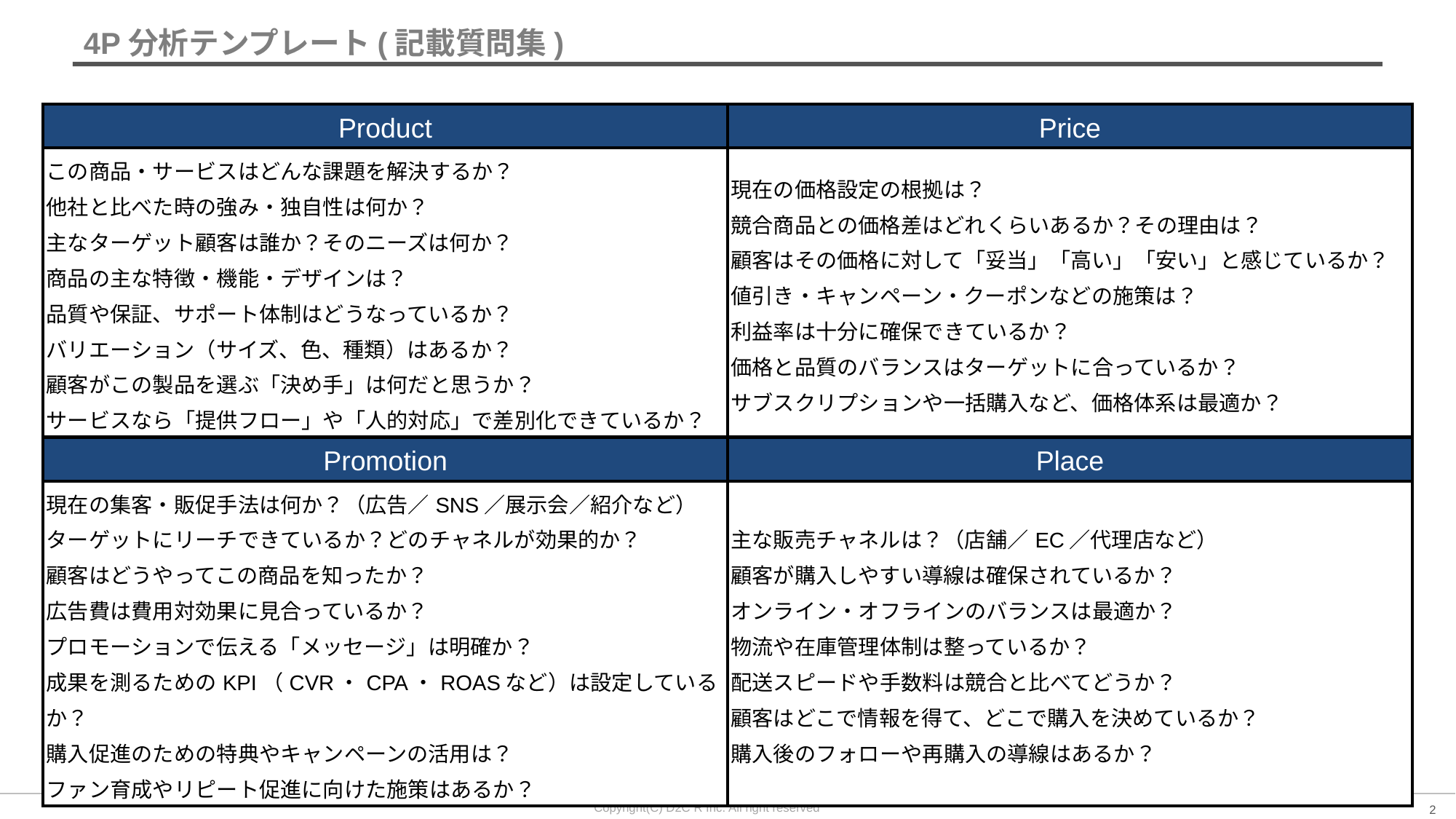

# 4P分析テンプレート(記載質問集)
| Product | Price |
| --- | --- |
| この商品・サービスはどんな課題を解決するか？ 他社と比べた時の強み・独自性は何か？ 主なターゲット顧客は誰か？そのニーズは何か？ 商品の主な特徴・機能・デザインは？ 品質や保証、サポート体制はどうなっているか？ バリエーション（サイズ、色、種類）はあるか？ 顧客がこの製品を選ぶ「決め手」は何だと思うか？ サービスなら「提供フロー」や「人的対応」で差別化できているか？ | 現在の価格設定の根拠は？ 競合商品との価格差はどれくらいあるか？その理由は？ 顧客はその価格に対して「妥当」「高い」「安い」と感じているか？ 値引き・キャンペーン・クーポンなどの施策は？ 利益率は十分に確保できているか？ 価格と品質のバランスはターゲットに合っているか？ サブスクリプションや一括購入など、価格体系は最適か？ |
| Promotion | Place |
| 現在の集客・販促手法は何か？（広告／SNS／展示会／紹介など） ターゲットにリーチできているか？どのチャネルが効果的か？ 顧客はどうやってこの商品を知ったか？ 広告費は費用対効果に見合っているか？ プロモーションで伝える「メッセージ」は明確か？ 成果を測るためのKPI（CVR・CPA・ROASなど）は設定しているか？ 購入促進のための特典やキャンペーンの活用は？ ファン育成やリピート促進に向けた施策はあるか？ | 主な販売チャネルは？（店舗／EC／代理店など） 顧客が購入しやすい導線は確保されているか？ オンライン・オフラインのバランスは最適か？ 物流や在庫管理体制は整っているか？ 配送スピードや手数料は競合と比べてどうか？ 顧客はどこで情報を得て、どこで購入を決めているか？ 購入後のフォローや再購入の導線はあるか？ |